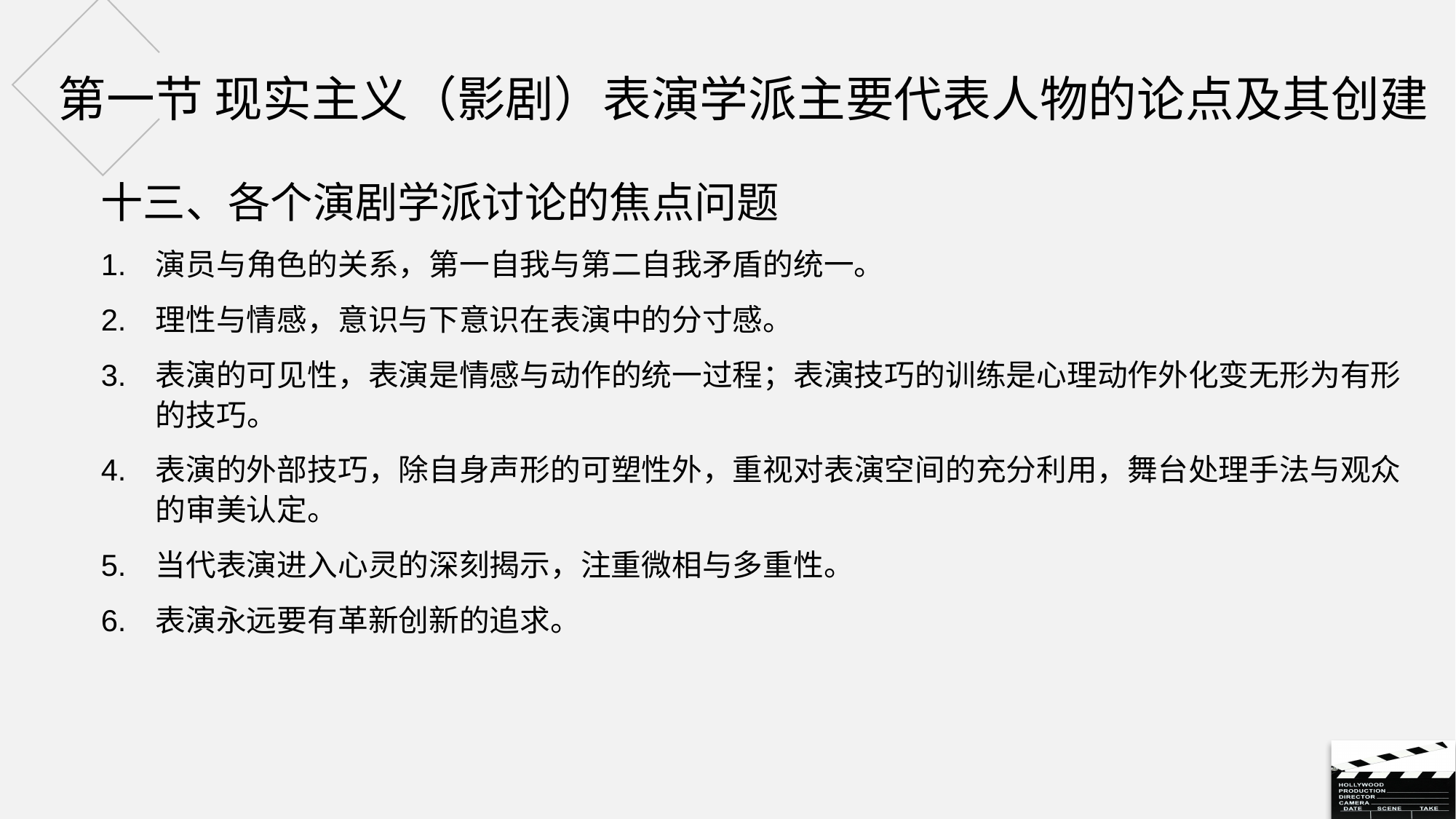

# 第一节 现实主义（影剧）表演学派主要代表人物的论点及其创建
十三、各个演剧学派讨论的焦点问题
演员与角色的关系，第一自我与第二自我矛盾的统一。
理性与情感，意识与下意识在表演中的分寸感。
表演的可见性，表演是情感与动作的统一过程；表演技巧的训练是心理动作外化变无形为有形的技巧。
表演的外部技巧，除自身声形的可塑性外，重视对表演空间的充分利用，舞台处理手法与观众的审美认定。
当代表演进入心灵的深刻揭示，注重微相与多重性。
表演永远要有革新创新的追求。